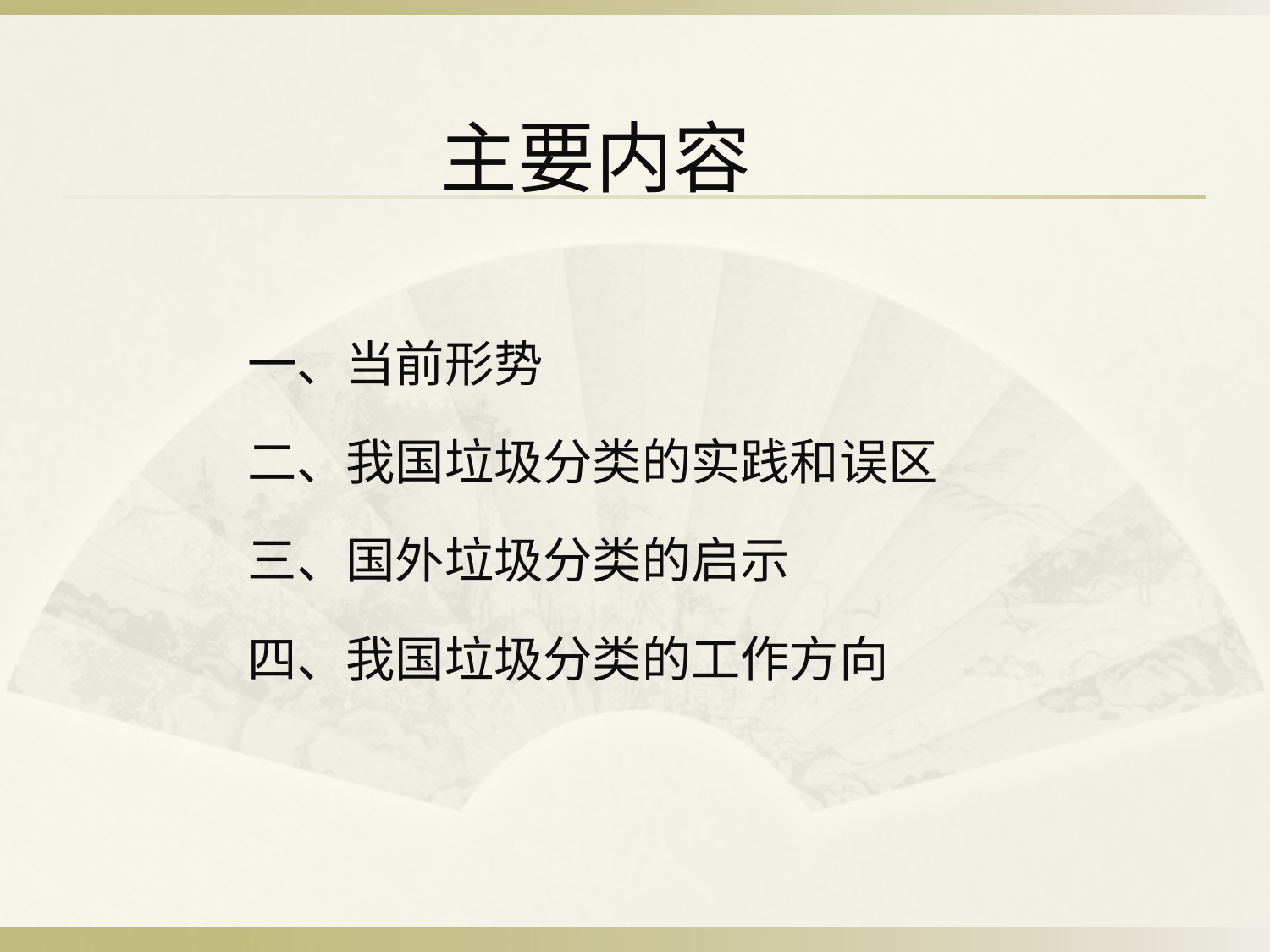

# 主要内容
一、当前形势
二、我国垃圾分类的实践和误区
三、国外垃圾分类的启示
四、我国垃圾分类的工作方向